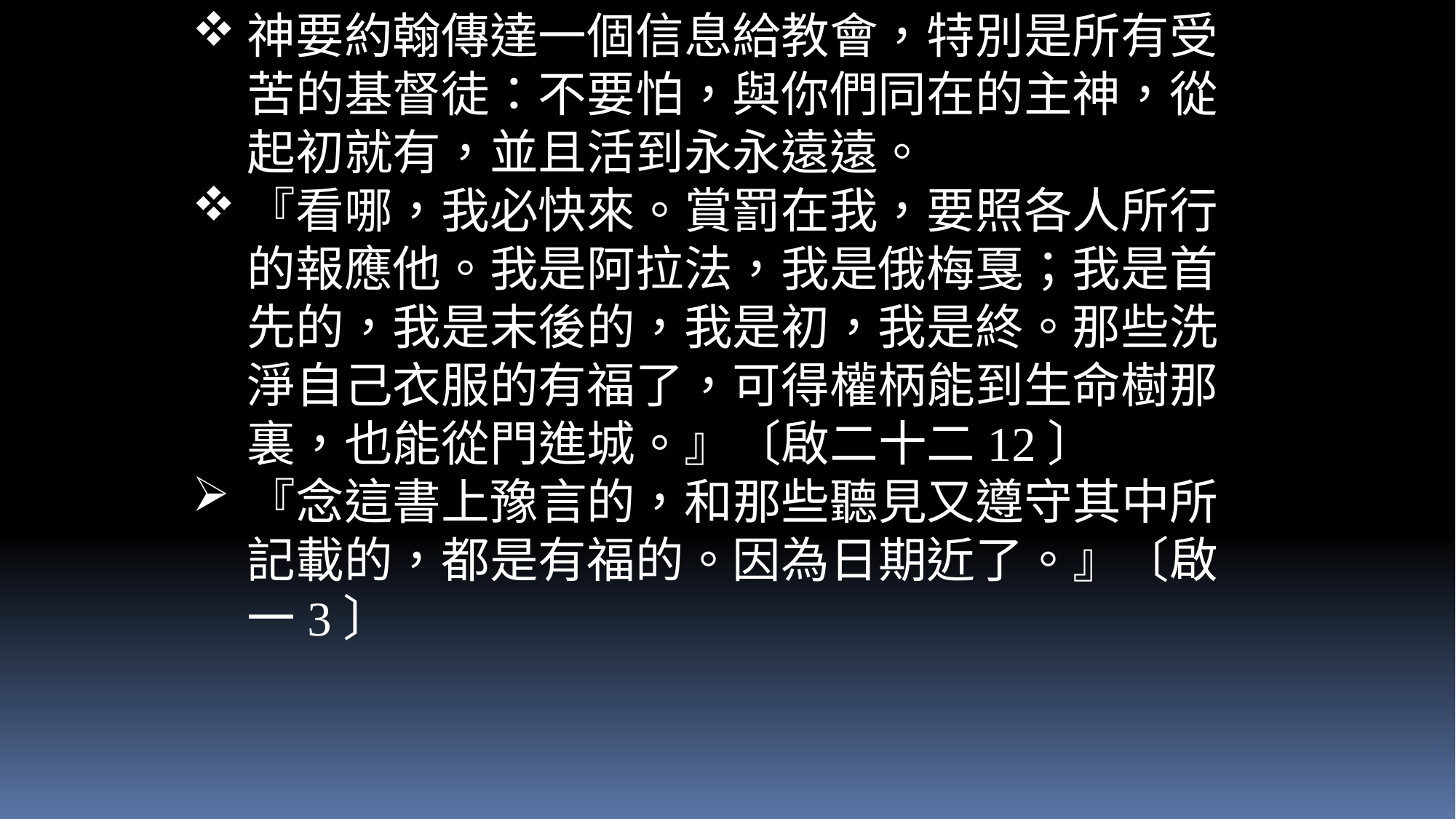

神要約翰傳達一個信息給教會，特別是所有受苦的基督徒：不要怕，與你們同在的主神，從起初就有，並且活到永永遠遠。
『看哪，我必快來。賞罰在我，要照各人所行的報應他。我是阿拉法，我是俄梅戛；我是首先的，我是末後的，我是初，我是終。那些洗淨自己衣服的有福了，可得權柄能到生命樹那裏，也能從門進城。』〔啟二十二12〕
『念這書上豫言的，和那些聽見又遵守其中所記載的，都是有福的。因為日期近了。』〔啟一3〕